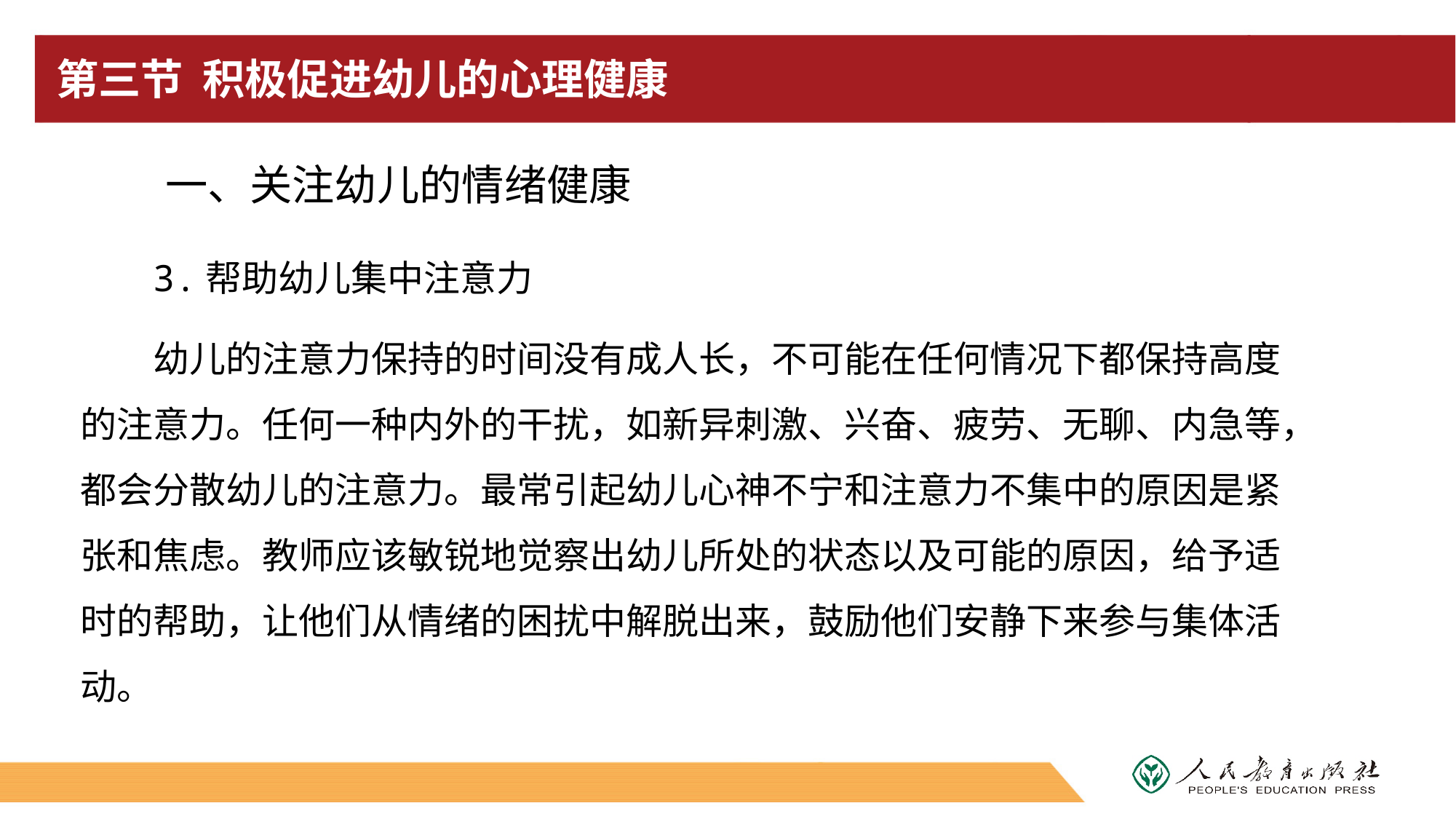

# 第三节  积极促进幼儿的心理健康
一、关注幼儿的情绪健康
3.帮助幼儿集中注意力
幼儿的注意力保持的时间没有成人长，不可能在任何情况下都保持高度的注意力。任何一种内外的干扰，如新异刺激、兴奋、疲劳、无聊、内急等，都会分散幼儿的注意力。最常引起幼儿心神不宁和注意力不集中的原因是紧张和焦虑。教师应该敏锐地觉察出幼儿所处的状态以及可能的原因，给予适时的帮助，让他们从情绪的困扰中解脱出来，鼓励他们安静下来参与集体活动。